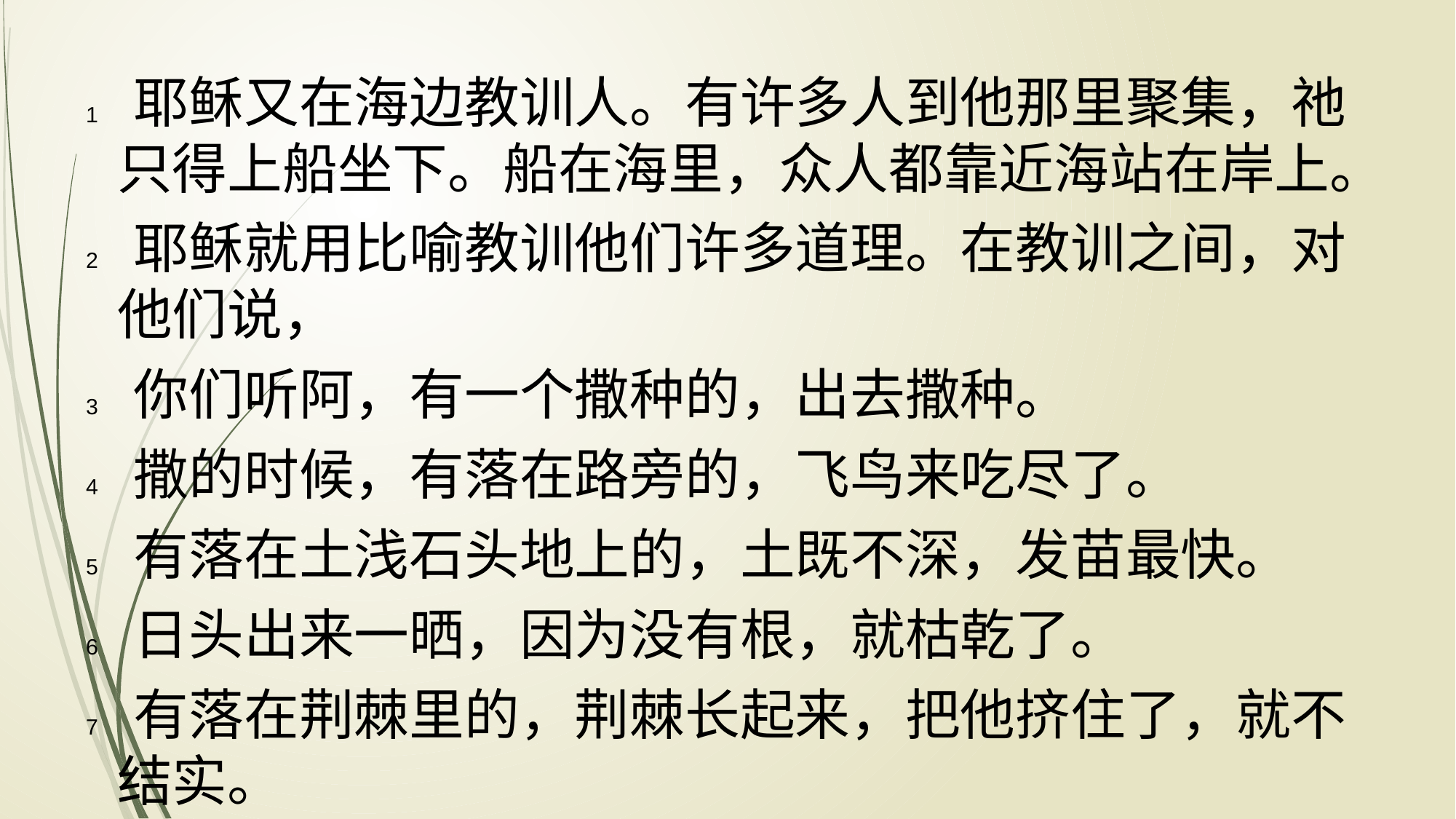

1     耶稣又在海边教训人。有许多人到他那里聚集，祂只得上船坐下。船在海里，众人都靠近海站在岸上。
2     耶稣就用比喻教训他们许多道理。在教训之间，对他们说，
3     你们听阿，有一个撒种的，出去撒种。
4     撒的时候，有落在路旁的，飞鸟来吃尽了。
5     有落在土浅石头地上的，土既不深，发苗最快。
6     日头出来一晒，因为没有根，就枯乾了。
7     有落在荆棘里的，荆棘长起来，把他挤住了，就不结实。